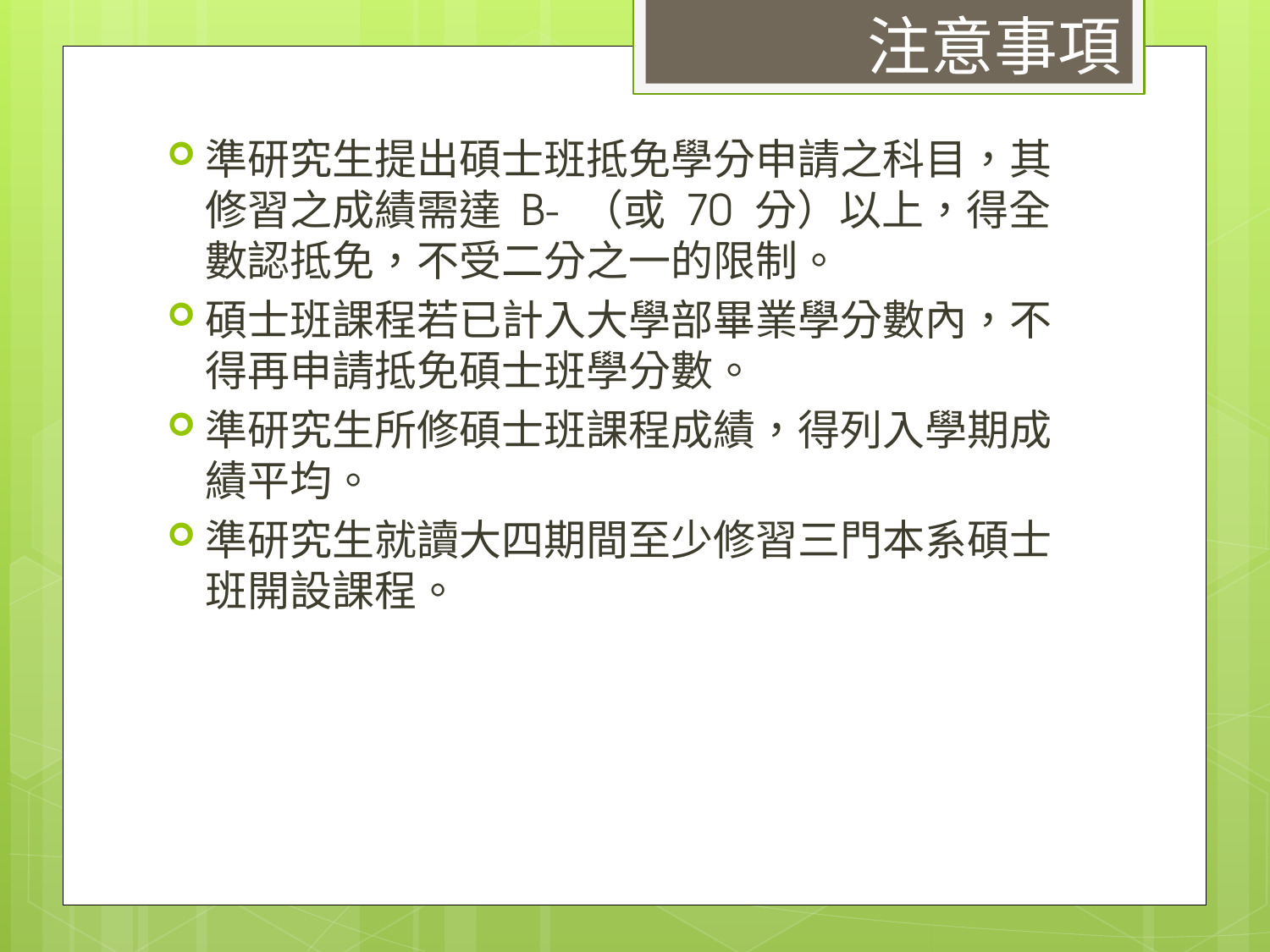

注意事項
準研究生提出碩士班抵免學分申請之科目，其修習之成績需達 B- （或 70 分）以上，得全數認抵免，不受二分之一的限制。
碩士班課程若已計入大學部畢業學分數內，不得再申請抵免碩士班學分數。
準研究生所修碩士班課程成績，得列入學期成績平均。
準研究生就讀大四期間至少修習三門本系碩士班開設課程。